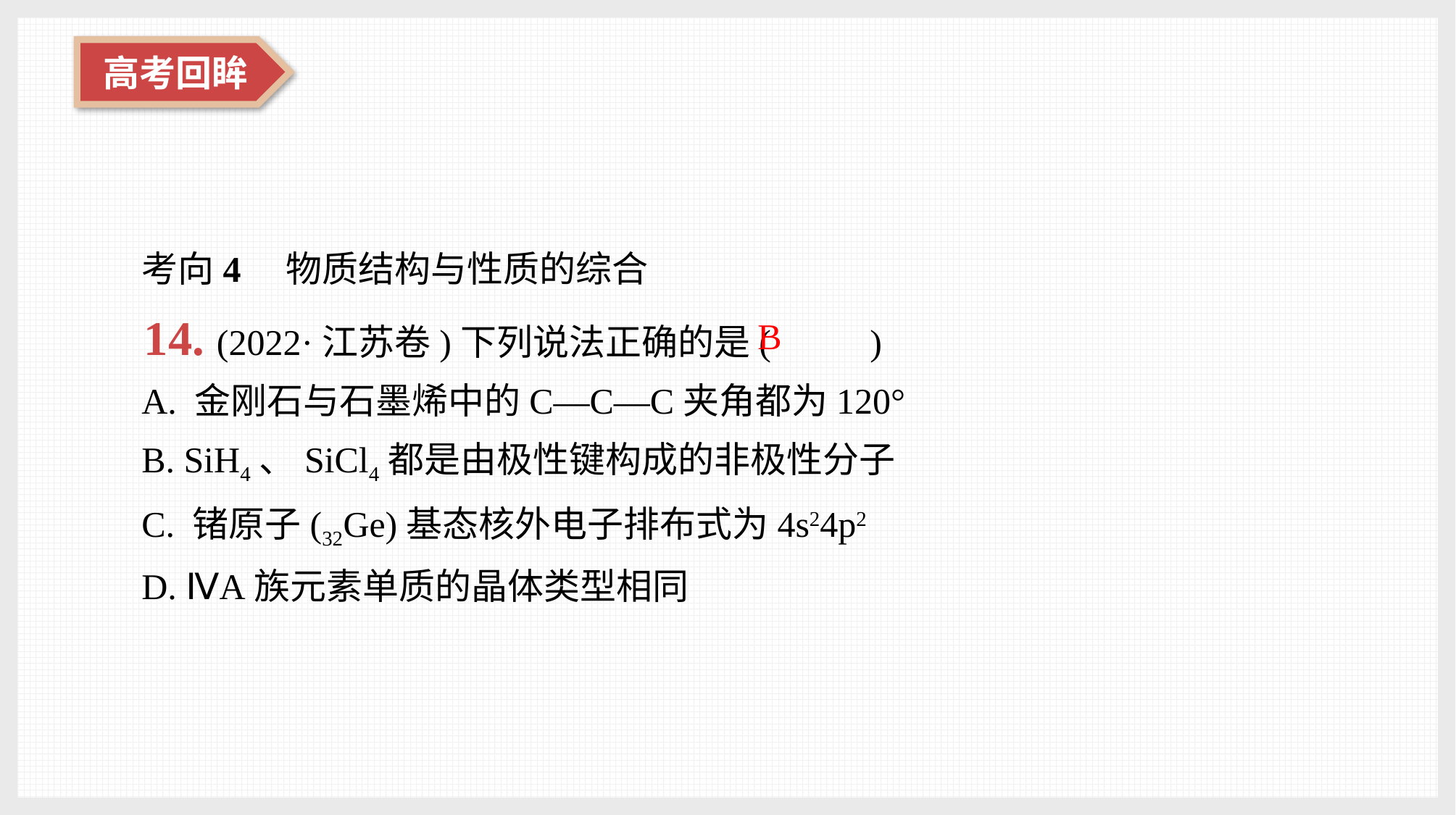

考向4　物质结构与性质的综合
14. (2022·江苏卷)下列说法正确的是( 　　)
A. 金刚石与石墨烯中的C—C—C夹角都为120°
B. SiH4、SiCl4都是由极性键构成的非极性分子
C. 锗原子(32Ge)基态核外电子排布式为4s24p2
D. ⅣA族元素单质的晶体类型相同
B